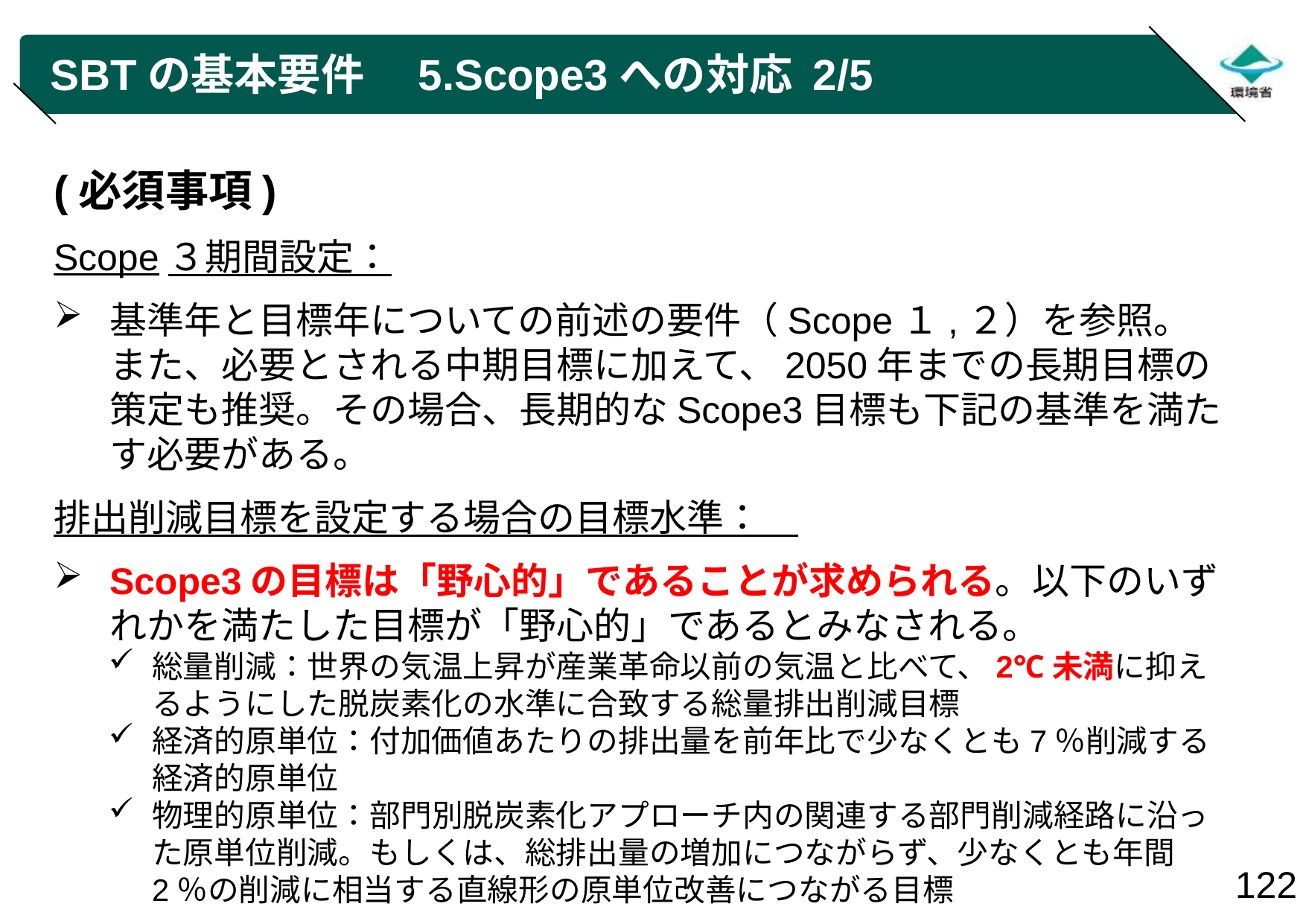

# SBTの基本要件　5.Scope3への対応 2/5
(必須事項)
Scope３期間設定：
基準年と目標年についての前述の要件（Scope１,２）を参照。また、必要とされる中期目標に加えて、2050年までの長期目標の策定も推奨。その場合、長期的なScope3目標も下記の基準を満たす必要がある。
排出削減目標を設定する場合の目標水準：
Scope3の目標は「野心的」であることが求められる。以下のいずれかを満たした目標が「野心的」であるとみなされる。
総量削減：世界の気温上昇が産業革命以前の気温と比べて、2℃未満に抑えるようにした脱炭素化の水準に合致する総量排出削減目標
経済的原単位：付加価値あたりの排出量を前年比で少なくとも7％削減する経済的原単位
物理的原単位：部門別脱炭素化アプローチ内の関連する部門削減経路に沿った原単位削減。もしくは、総排出量の増加につながらず、少なくとも年間2％の削減に相当する直線形の原単位改善につながる目標